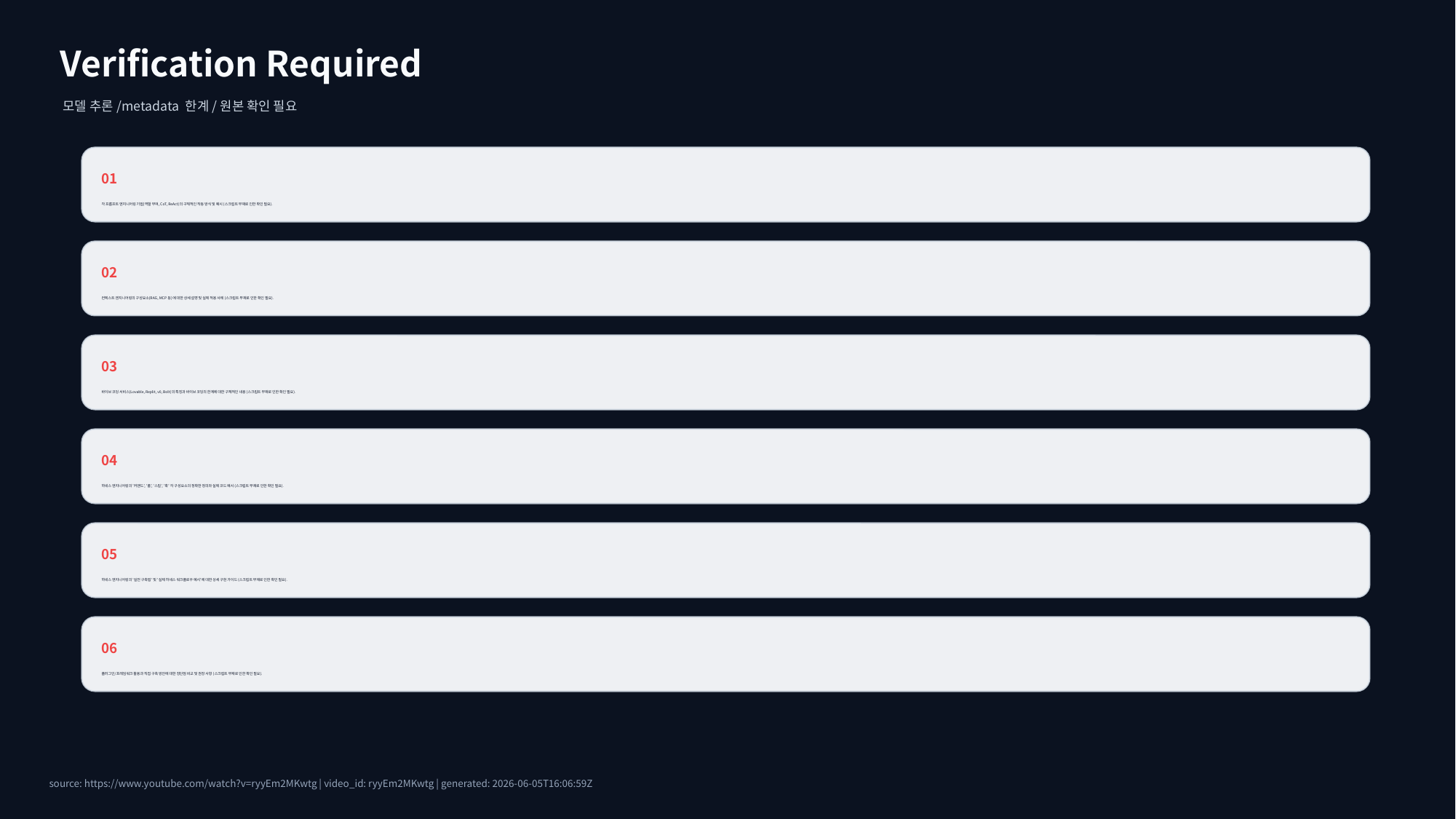

Verification Required
모델 추론/metadata 한계/원본 확인 필요

01
각 프롬프트 엔지니어링 기법(역할 부여, CoT, ReAct)의 구체적인 작동 방식 및 예시 (스크립트 부재로 인한 확인 필요).

02
컨텍스트 엔지니어링의 구성요소(RAG, MCP 등)에 대한 상세 설명 및 실제 적용 사례 (스크립트 부재로 인한 확인 필요).

03
바이브 코딩 서비스(Lovable, Replit, v0, Bolt)의 특징과 바이브 코딩의 한계에 대한 구체적인 내용 (스크립트 부재로 인한 확인 필요).

04
하네스 엔지니어링의 '커맨드', '룰', '스킬', '훅' 각 구성요소의 정확한 정의와 실제 코드 예시 (스크립트 부재로 인한 확인 필요).

05
하네스 엔지니어링의 '실전 구축법' 및 '실제 하네스 워크플로우 예시'에 대한 상세 구현 가이드 (스크립트 부재로 인한 확인 필요).

06
플러그인/프레임워크 활용과 직접 구축 방안에 대한 장단점 비교 및 권장 사항 (스크립트 부재로 인한 확인 필요).
source: https://www.youtube.com/watch?v=ryyEm2MKwtg | video_id: ryyEm2MKwtg | generated: 2026-06-05T16:06:59Z